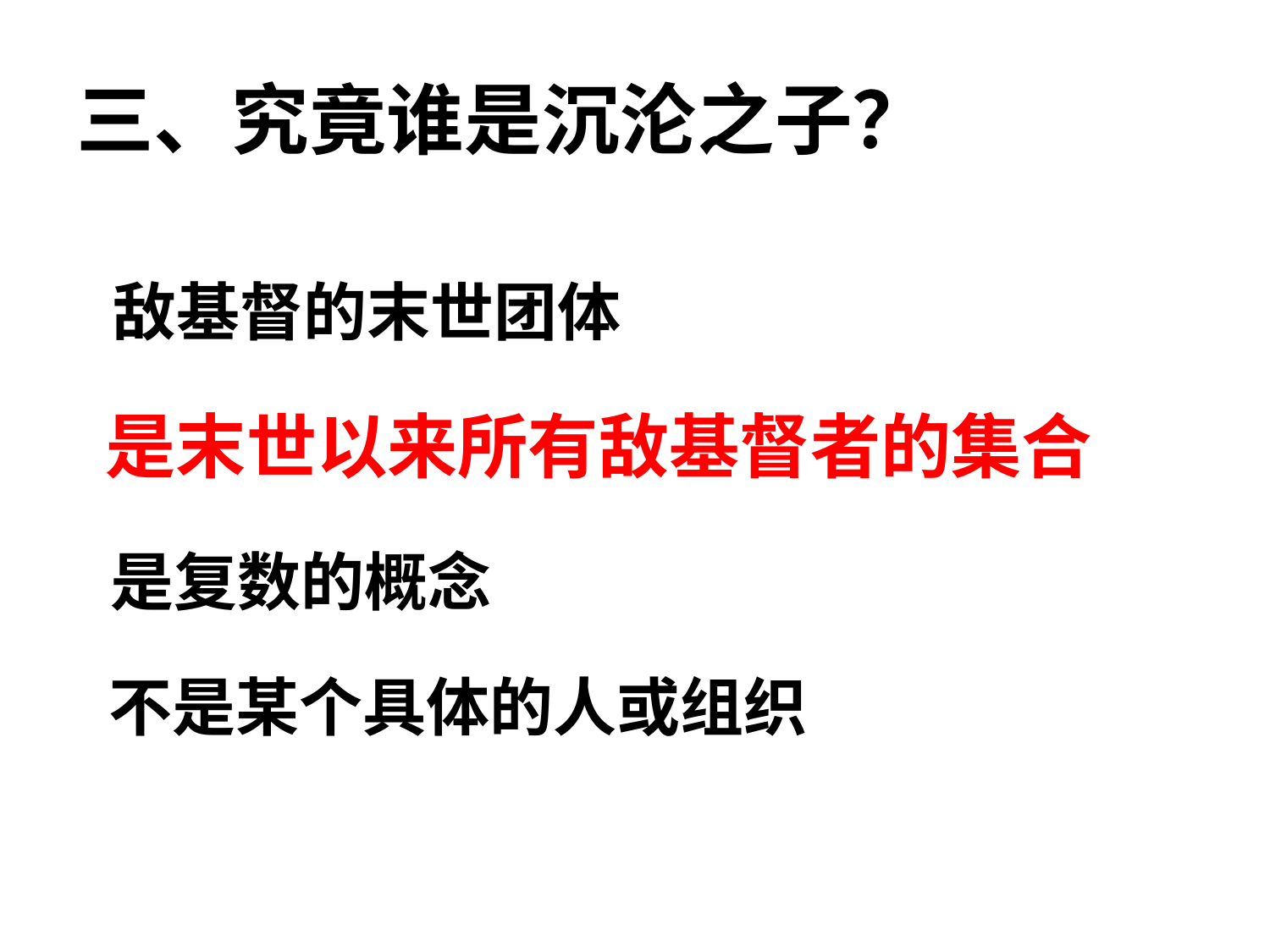

# 三、究竟谁是沉沦之子？
敌基督的末世团体
是末世以来所有敌基督者的集合
是复数的概念
不是某个具体的人或组织